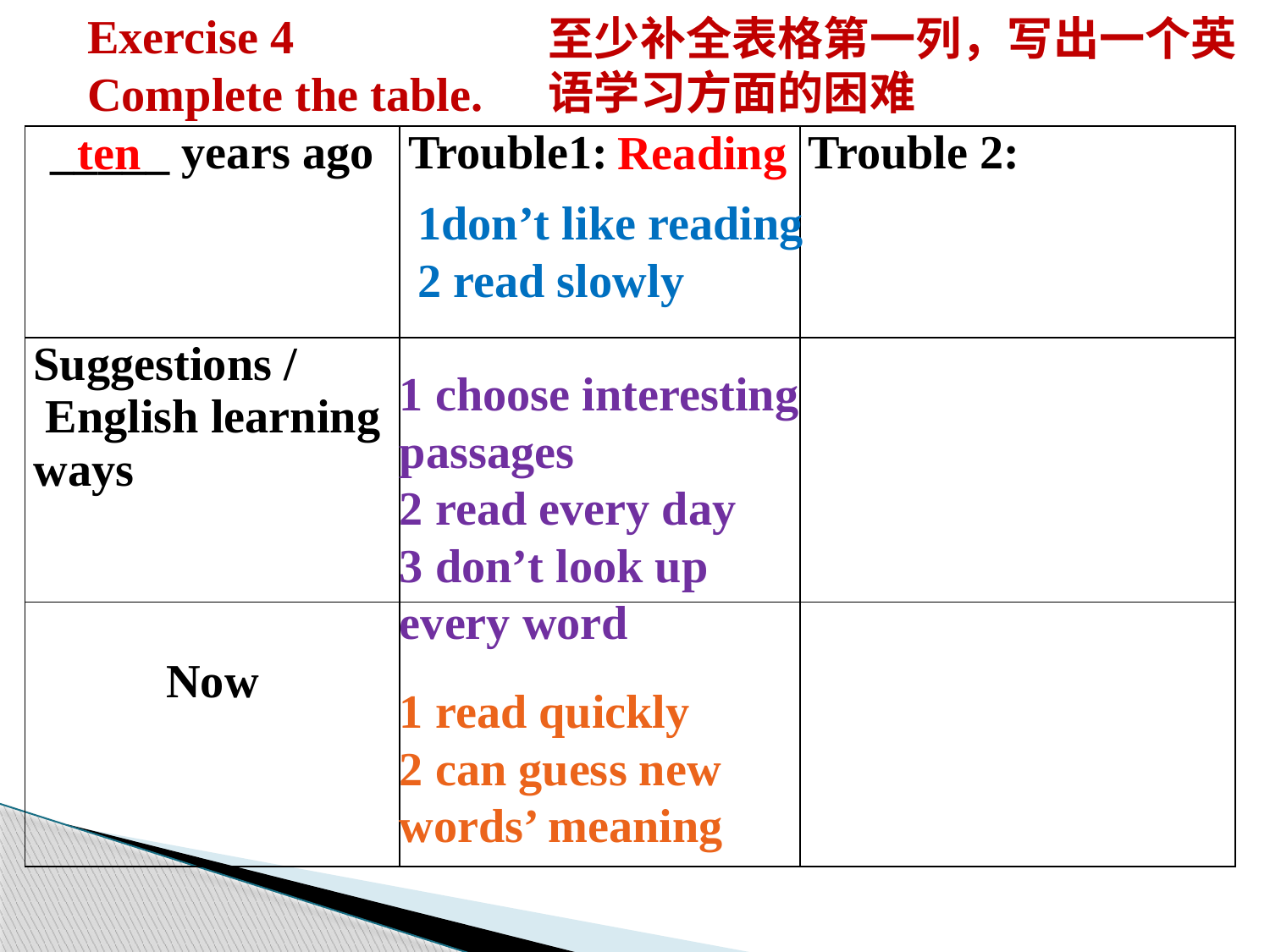

Exercise 4
Complete the table.
至少补全表格第一列，写出一个英语学习方面的困难
ten
Reading
| \_\_\_\_\_ years ago | Trouble1: | Trouble 2: |
| --- | --- | --- |
| Suggestions / English learning ways |  |  |
| Now |  |  |
1don’t like reading
2 read slowly
1 choose interesting passages
2 read every day
3 don’t look up every word
1 read quickly
2 can guess new
words’ meaning